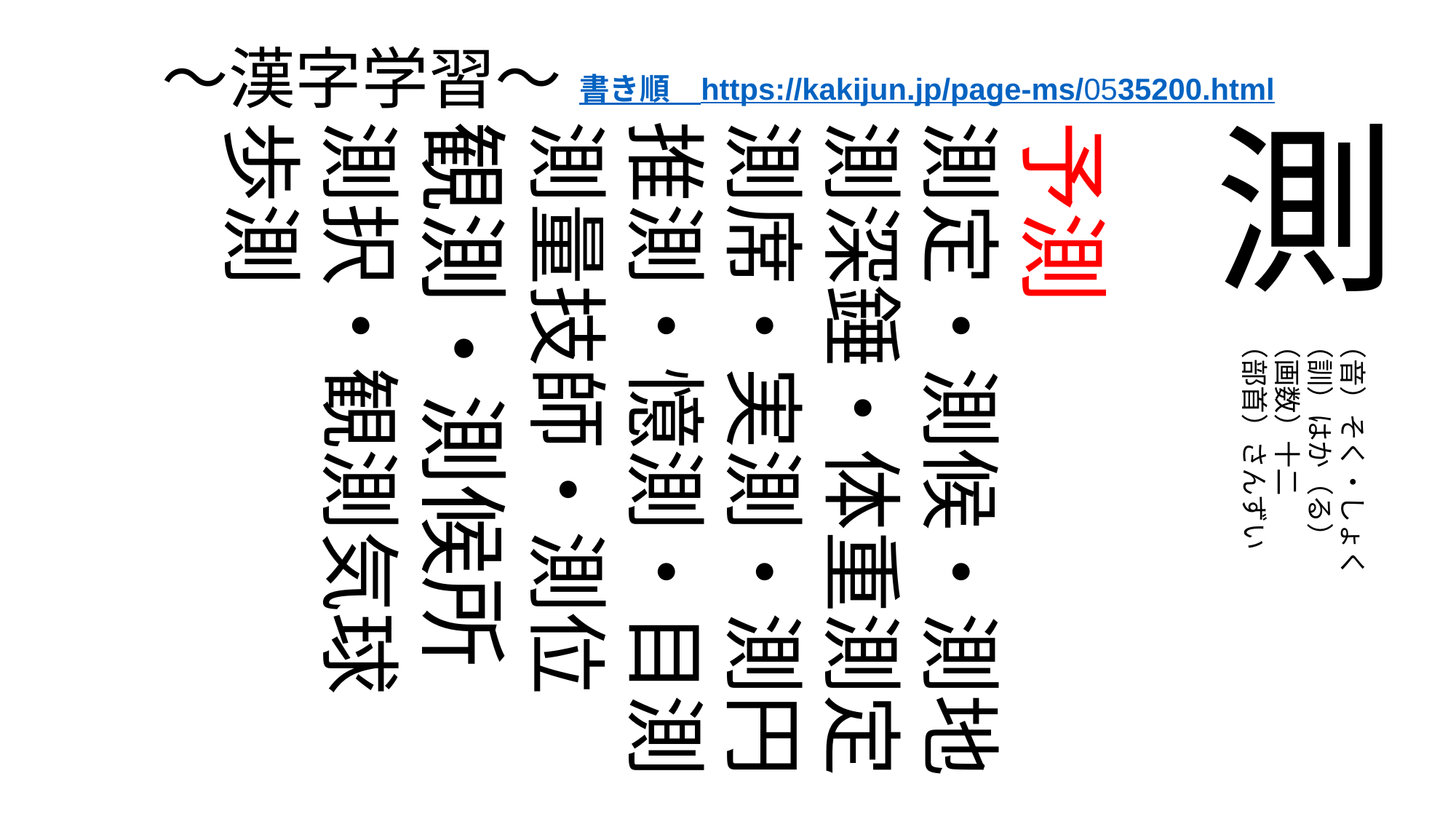

～漢字学習～
# 書き順　https://kakijun.jp/page-ms/0535200.html
測
予測
測定・測候・測地
測深錘・体重測定
測席・実測・測円
推測・憶測・目測
測量技師・測位
観測・測候所
測択・観測気球
歩測
（音）そく・しょく
（訓）はか（る）
（画数）十二
（部首）さんずい